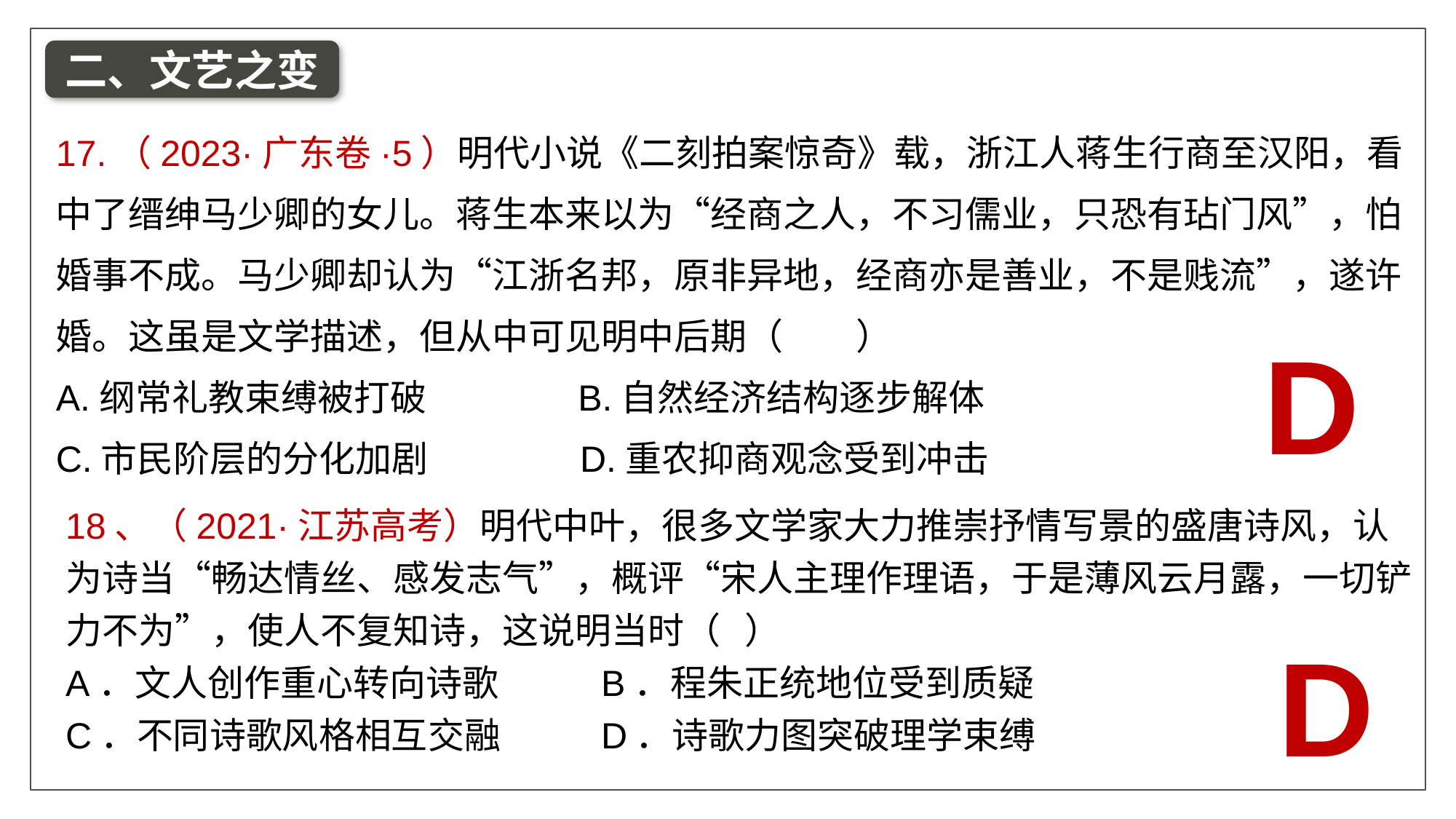

二、文艺之变
17.（2023·广东卷·5）明代小说《二刻拍案惊奇》载，浙江人蒋生行商至汉阳，看中了缙绅马少卿的女儿。蒋生本来以为“经商之人，不习儒业，只恐有玷门风”，怕婚事不成。马少卿却认为“江浙名邦，原非异地，经商亦是善业，不是贱流”，遂许婚。这虽是文学描述，但从中可见明中后期（　　）
A.纲常礼教束缚被打破　             B.自然经济结构逐步解体
C.市民阶层的分化加剧　             D.重农抑商观念受到冲击
D
18、（2021·江苏高考）明代中叶，很多文学家大力推崇抒情写景的盛唐诗风，认为诗当“畅达情丝、感发志气”，概评“宋人主理作理语，于是薄风云月露，一切铲力不为”，使人不复知诗，这说明当时（   ）
A．文人创作重心转向诗歌	           B．程朱正统地位受到质疑
C．不同诗歌风格相互交融	           D．诗歌力图突破理学束缚
D